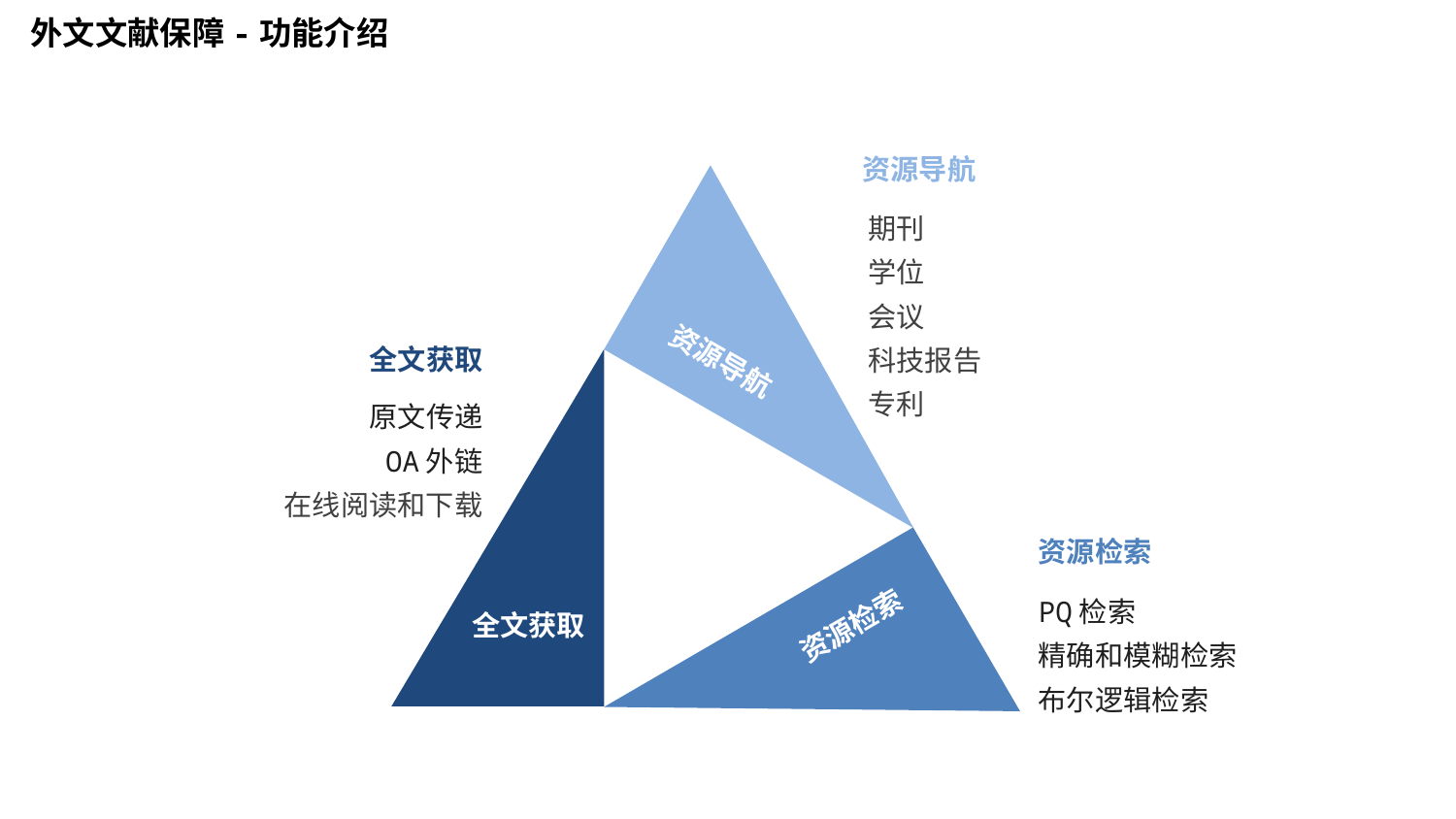

外文文献保障-功能介绍
资源导航
期刊
学位
会议
科技报告
专利

资源导航
全文获取

全文获取
原文传递
OA外链
在线阅读和下载
资源检索
PQ检索
精确和模糊检索
布尔逻辑检索
资源检索